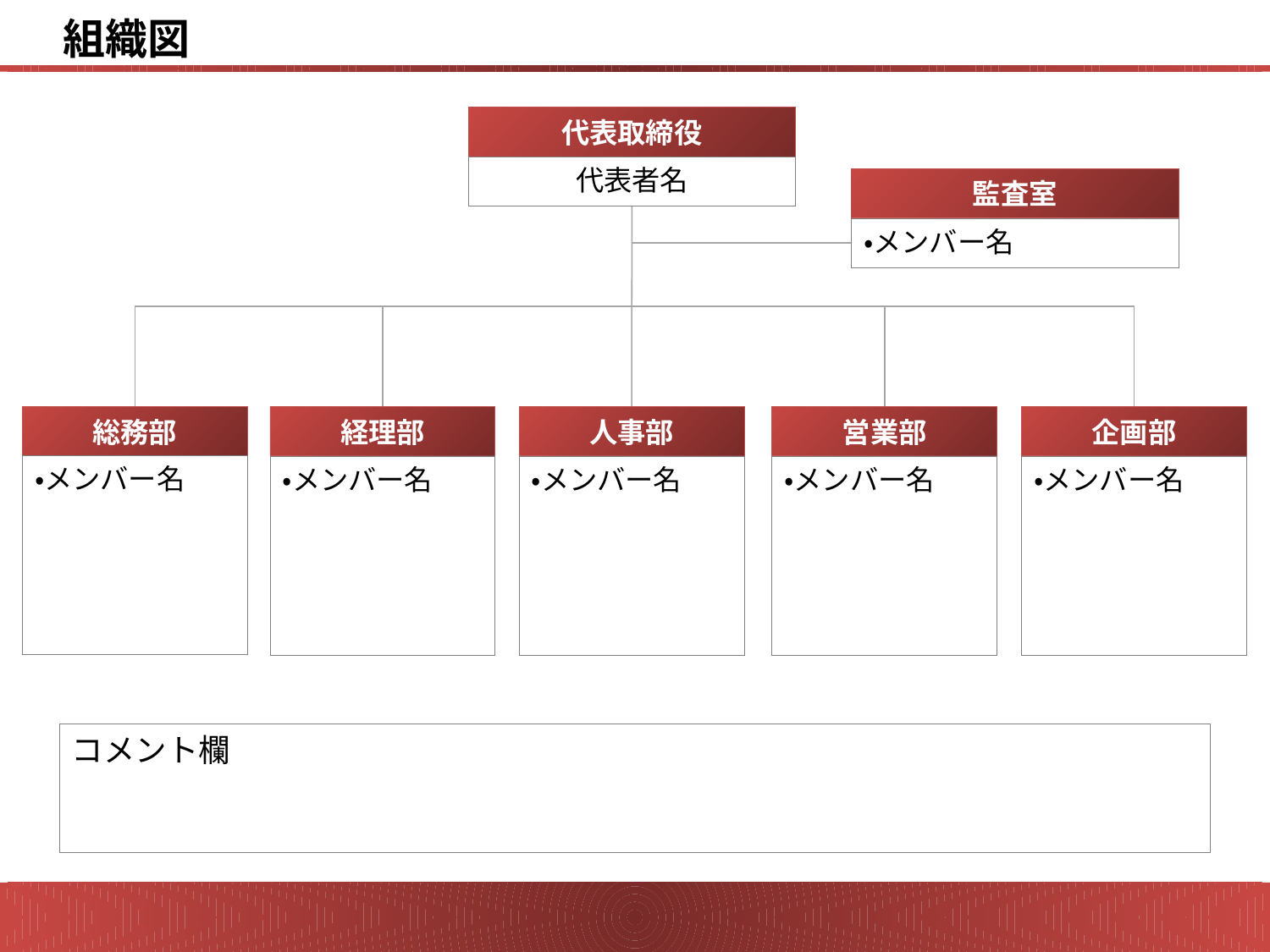

組織図

代表取締役
代表者名
監査室
・メンバー名
総務部
・メンバー名
経理部
・メンバー名
人事部
・メンバー名
営業部
・メンバー名
企画部
・メンバー名
コメント欄